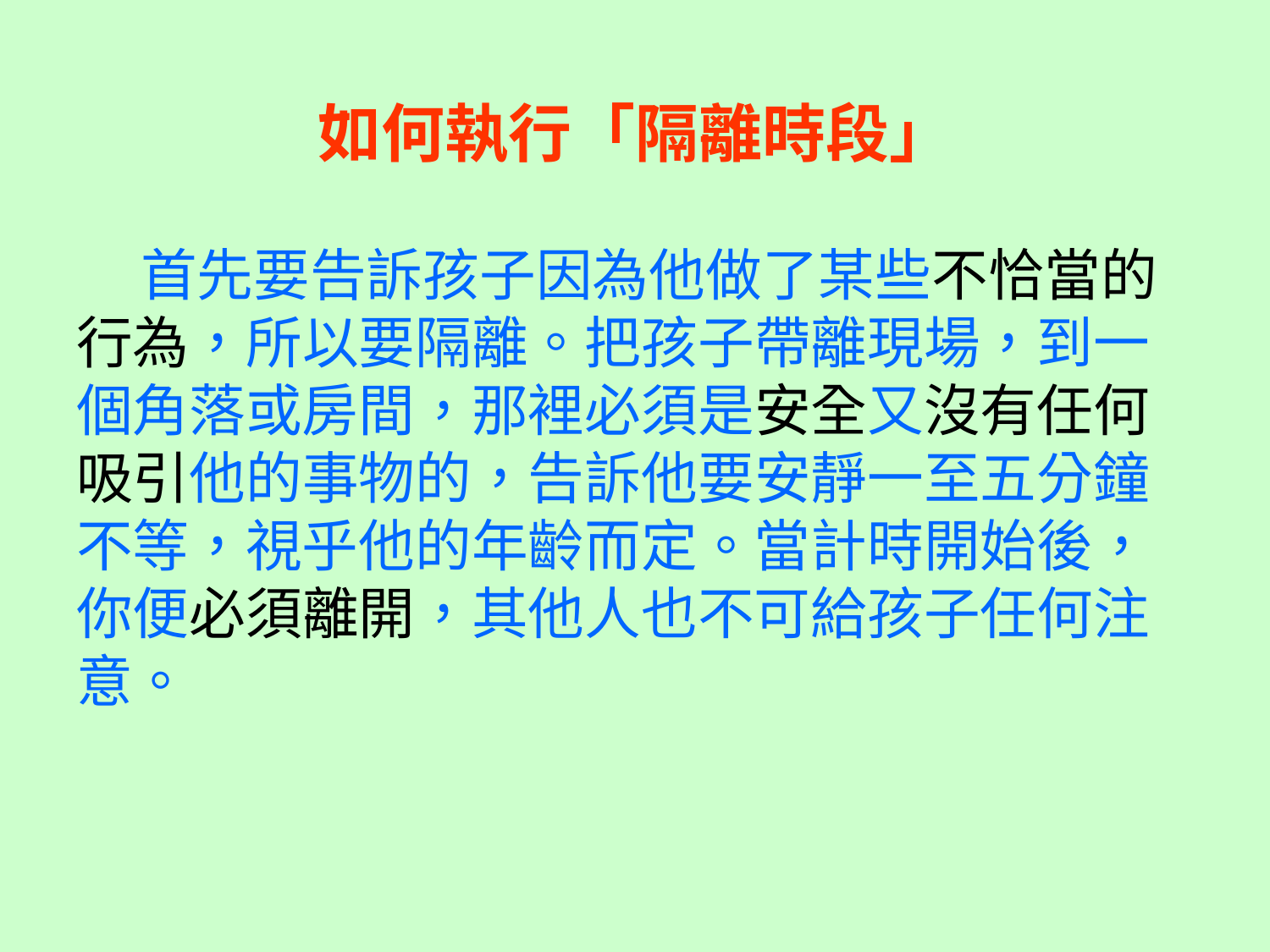

# 如何執行「隔離時段」
    首先要告訴孩子因為他做了某些不恰當的行為，所以要隔離。把孩子帶離現場，到一個角落或房間，那裡必須是安全又沒有任何吸引他的事物的，告訴他要安靜一至五分鐘不等，視乎他的年齡而定。當計時開始後，你便必須離開，其他人也不可給孩子任何注意。